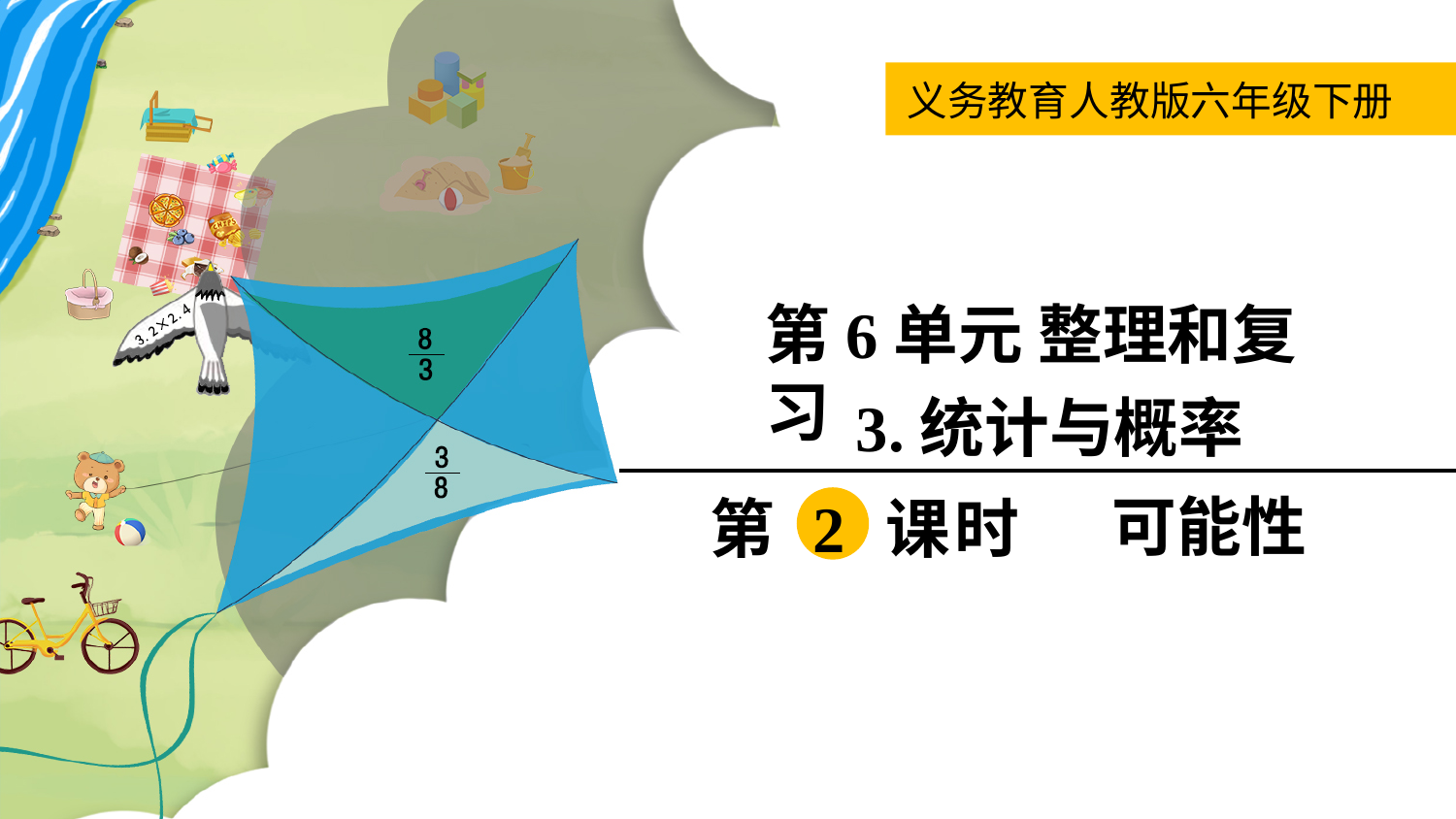

义务教育人教版六年级下册
第6单元 整理和复习
3.统计与概率
可能性
第 2 课时